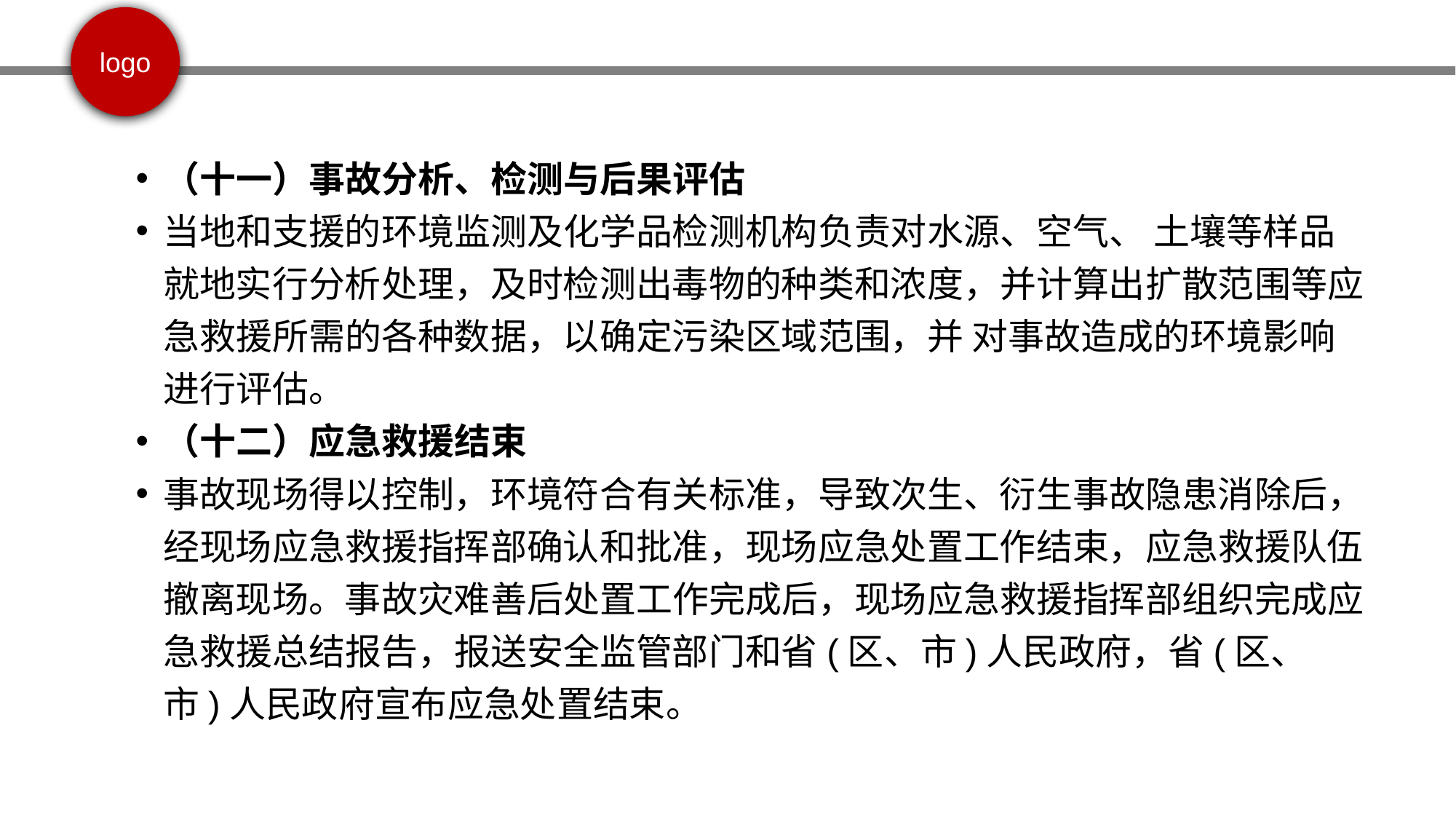

（十一）事故分析、检测与后果评估
当地和支援的环境监测及化学品检测机构负责对水源、空气、 土壤等样品就地实行分析处理，及时检测出毒物的种类和浓度，并计算出扩散范围等应急救援所需的各种数据，以确定污染区域范围，并 对事故造成的环境影响进行评估。
（十二）应急救援结束
事故现场得以控制，环境符合有关标准，导致次生、衍生事故隐患消除后，经现场应急救援指挥部确认和批准，现场应急处置工作结束，应急救援队伍撤离现场。事故灾难善后处置工作完成后，现场应急救援指挥部组织完成应急救援总结报告，报送安全监管部门和省(区、市)人民政府，省(区、市)人民政府宣布应急处置结束。